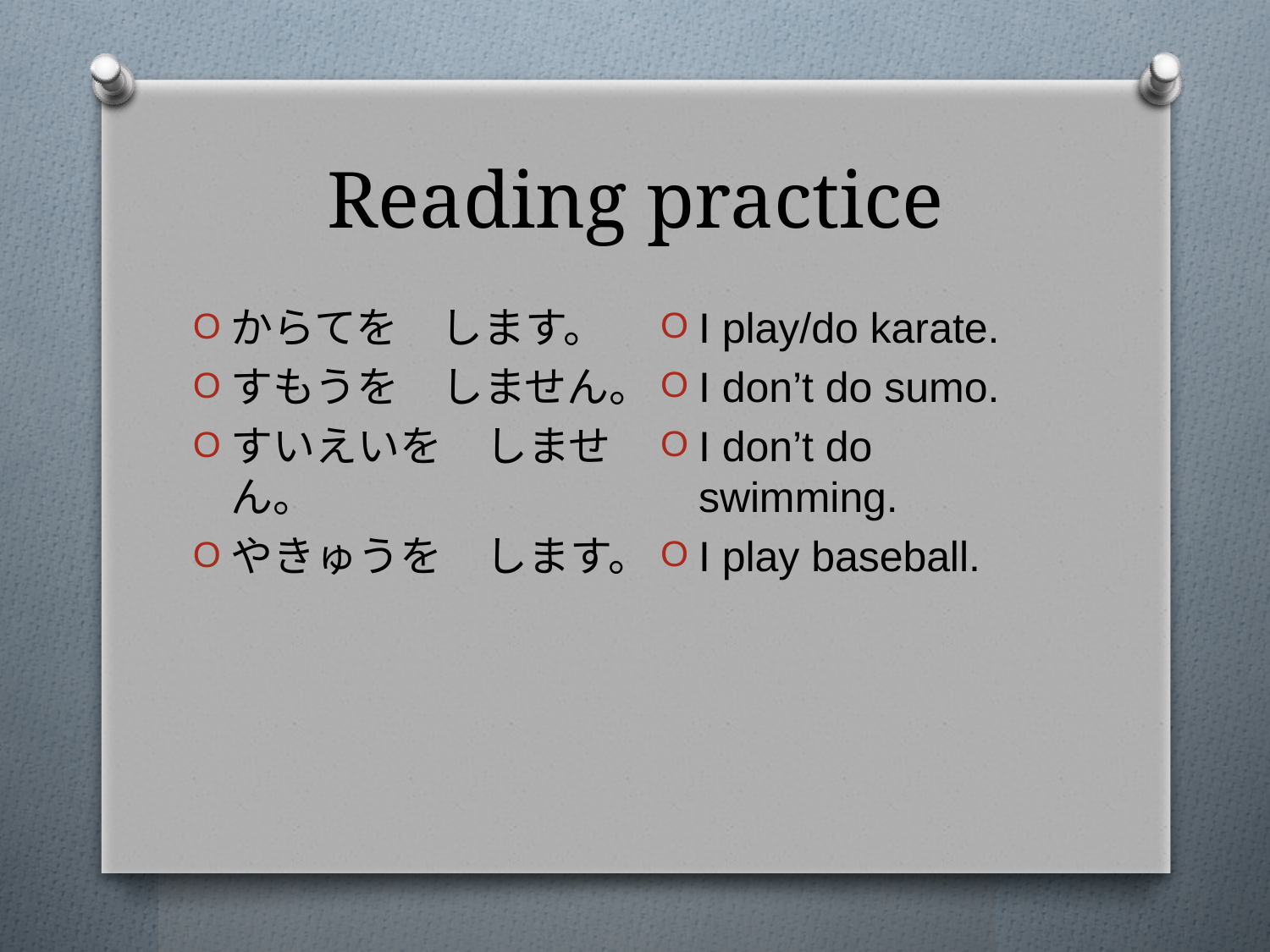

# Reading practice
I play/do karate.
I don’t do sumo.
I don’t do swimming.
I play baseball.
からてを　します。
すもうを　しません。
すいえいを　しません。
やきゅうを　します。